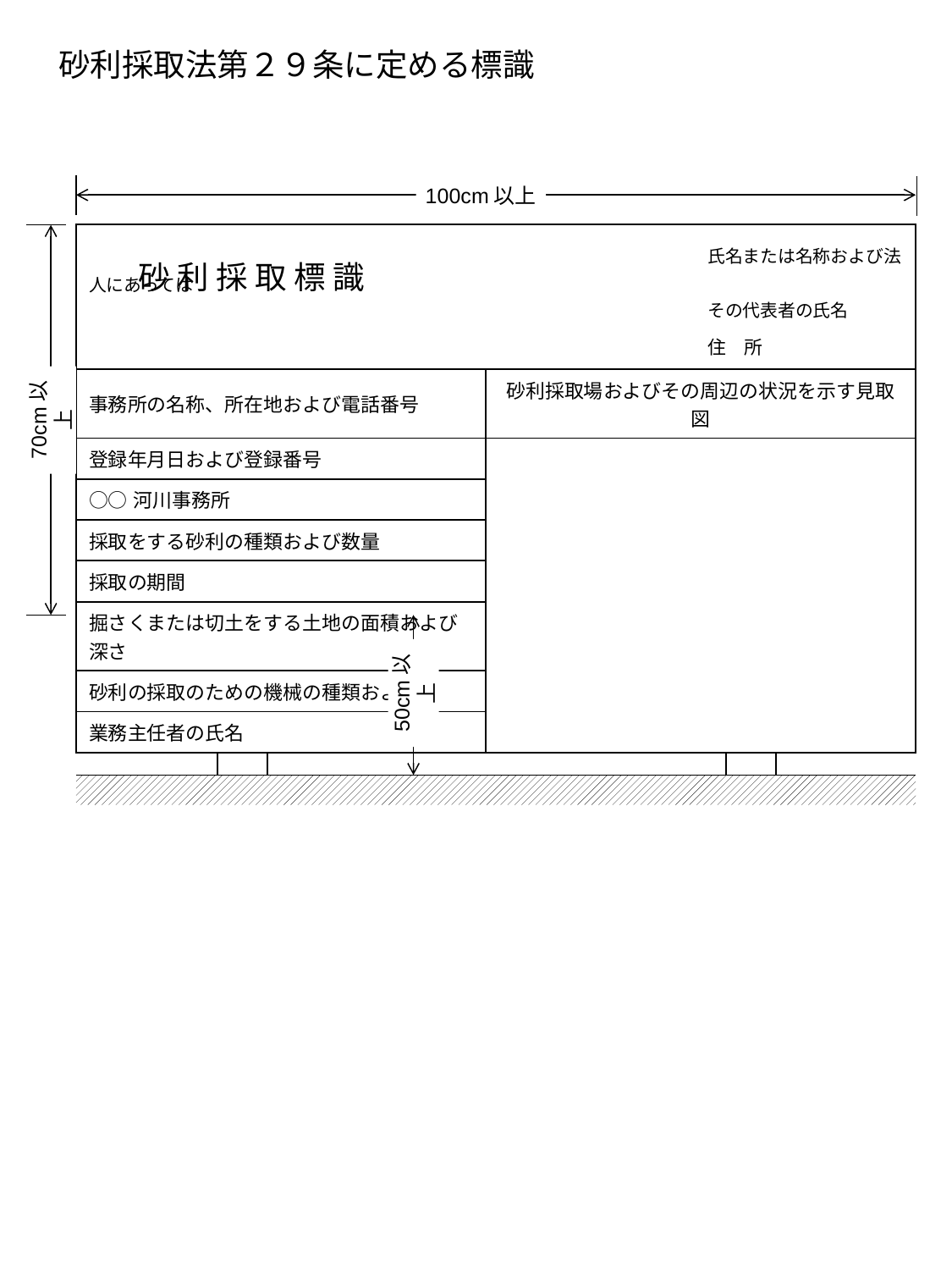

砂利採取法第２９条に定める標識
100cm以上
| 氏名または名称および法人にあっては 　　　　　　　　　　　　　　　　　　　　　　　　　　　　　　　　　　　 その代表者の氏名 　　　　　　　　　　　　　　　　　　　　　　住　所 |  |
| --- | --- |
| 事務所の名称、所在地および電話番号 | 砂利採取場およびその周辺の状況を示す見取図 |
| 登録年月日および登録番号 |  |
| ○○河川事務所 |  |
| 採取をする砂利の種類および数量 |  |
| 採取の期間 |  |
| 掘さくまたは切土をする土地の面積および深さ |  |
| 砂利の採取のための機械の種類および数 |  |
| 業務主任者の氏名 |  |
砂 利 採 取 標 識
70cm以上

50cm以上